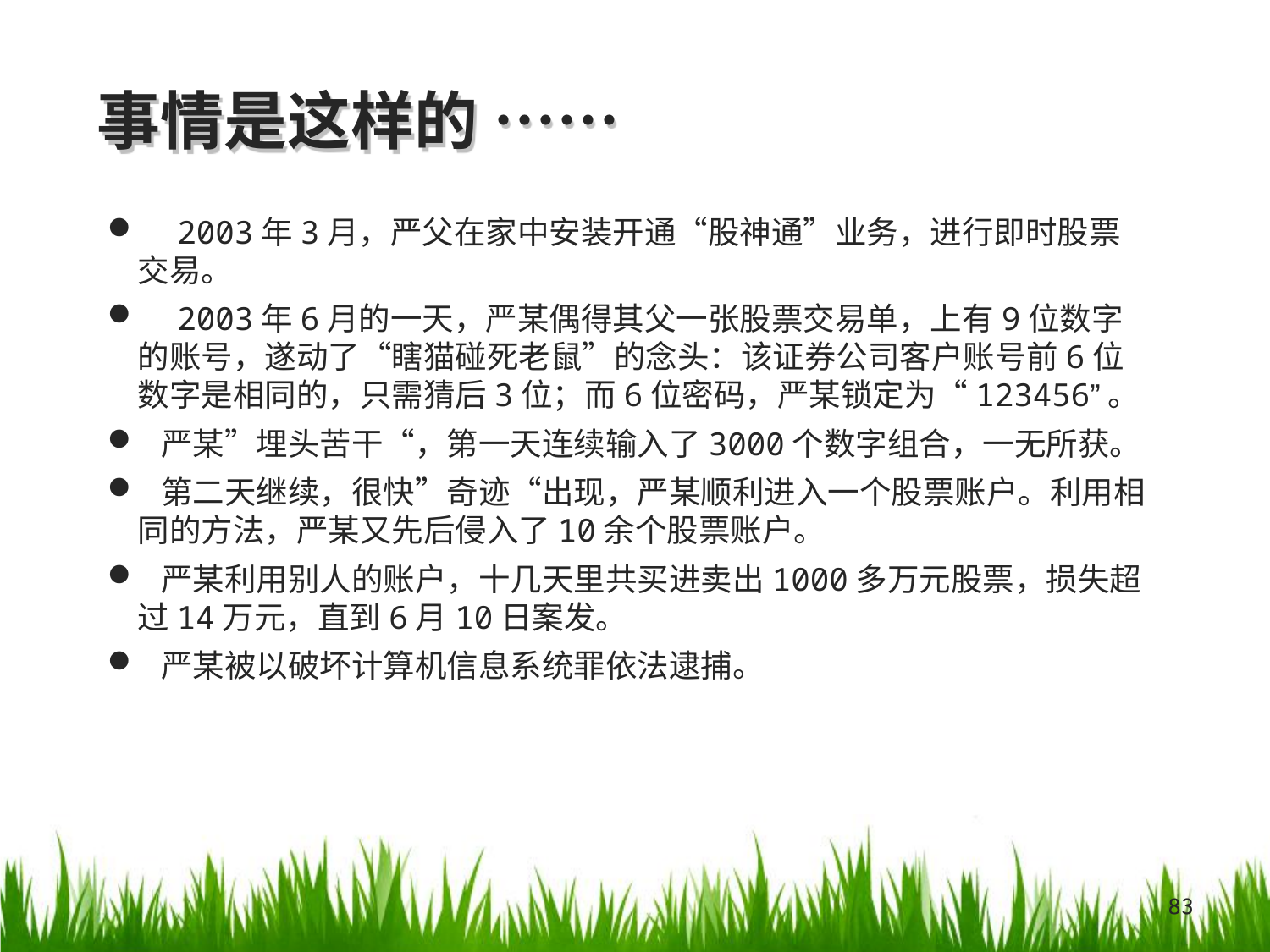

事情是这样的 ……
  2003年3月，严父在家中安装开通“股神通”业务，进行即时股票交易。
  2003年6月的一天，严某偶得其父一张股票交易单，上有9位数字的账号，遂动了“瞎猫碰死老鼠”的念头：该证券公司客户账号前6位数字是相同的，只需猜后3位；而6位密码，严某锁定为“123456”。
  严某”埋头苦干“，第一天连续输入了3000个数字组合，一无所获。
  第二天继续，很快”奇迹“出现，严某顺利进入一个股票账户。利用相同的方法，严某又先后侵入了10余个股票账户。
  严某利用别人的账户，十几天里共买进卖出1000多万元股票，损失超过14万元，直到6月10日案发。
  严某被以破坏计算机信息系统罪依法逮捕。
83